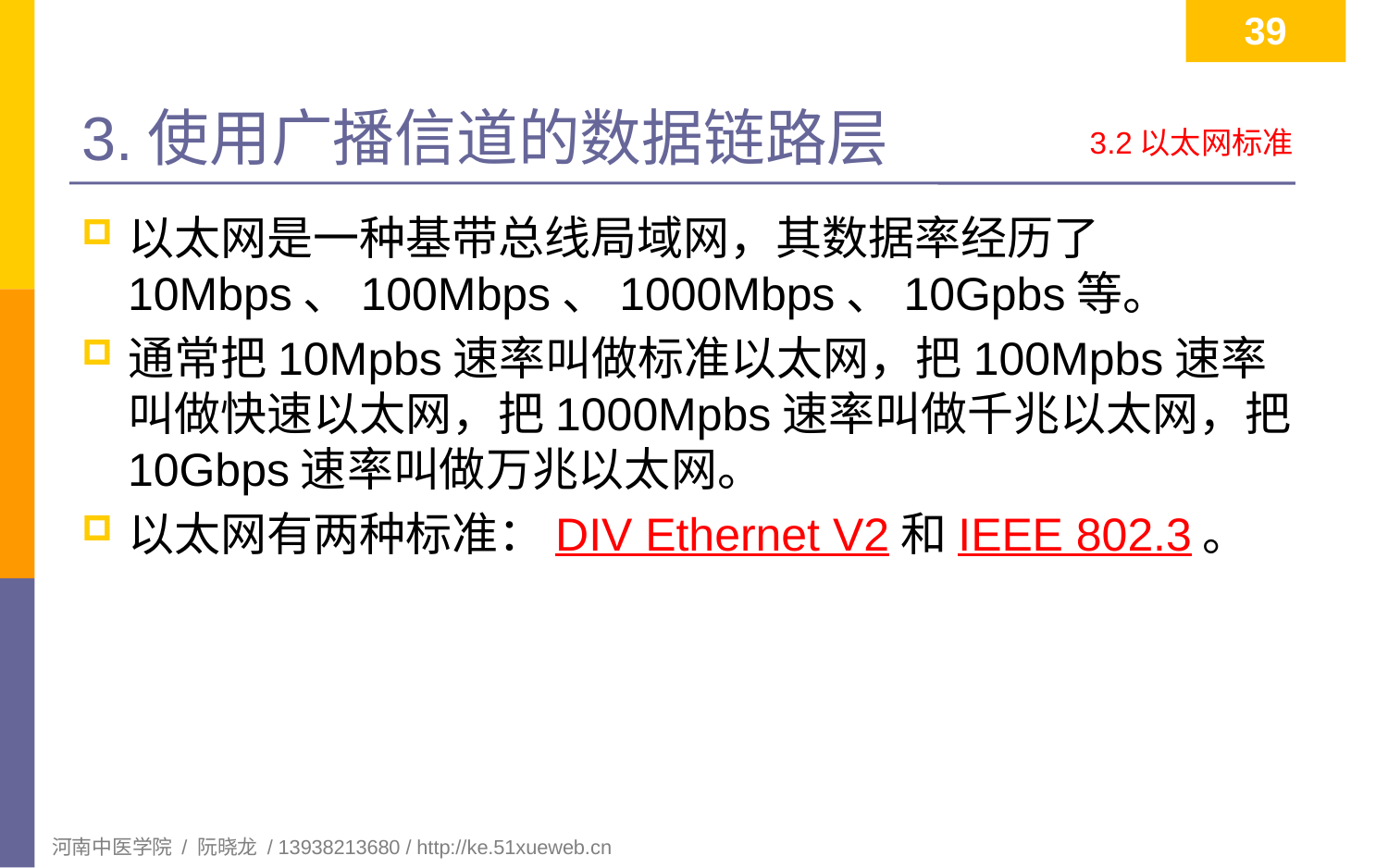

39
# 3.使用广播信道的数据链路层
3.2以太网标准
以太网是一种基带总线局域网，其数据率经历了10Mbps、100Mbps、1000Mbps、10Gpbs等。
通常把10Mpbs速率叫做标准以太网，把100Mpbs速率叫做快速以太网，把1000Mpbs速率叫做千兆以太网，把10Gbps速率叫做万兆以太网。
以太网有两种标准：DIV Ethernet V2和IEEE 802.3。